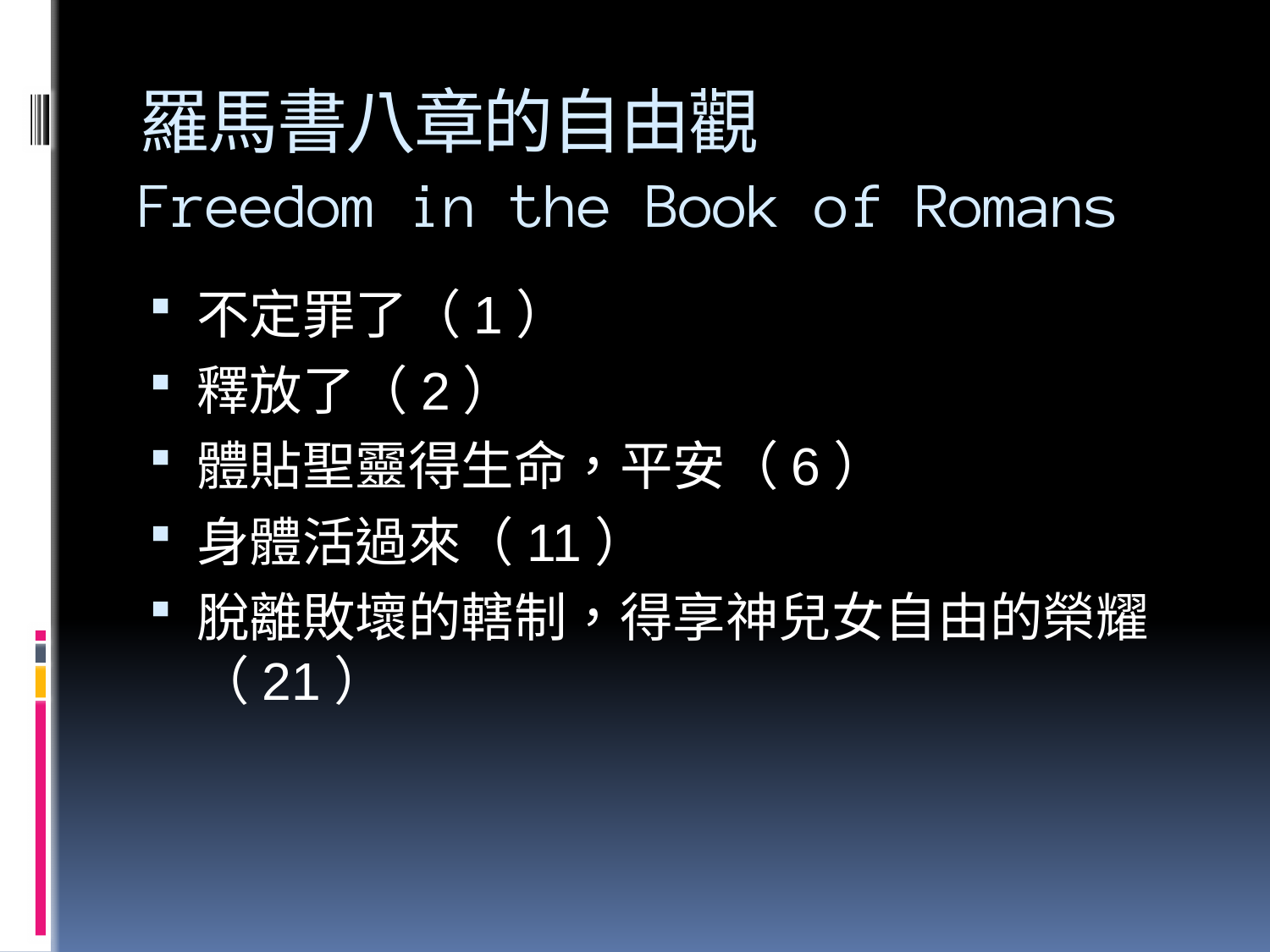

# 羅馬書八章的自由觀 Freedom in the Book of Romans
不定罪了（1）
釋放了（2）
體貼聖靈得生命，平安（6）
身體活過來（11）
脫離敗壞的轄制，得享神兒女自由的榮耀（21）